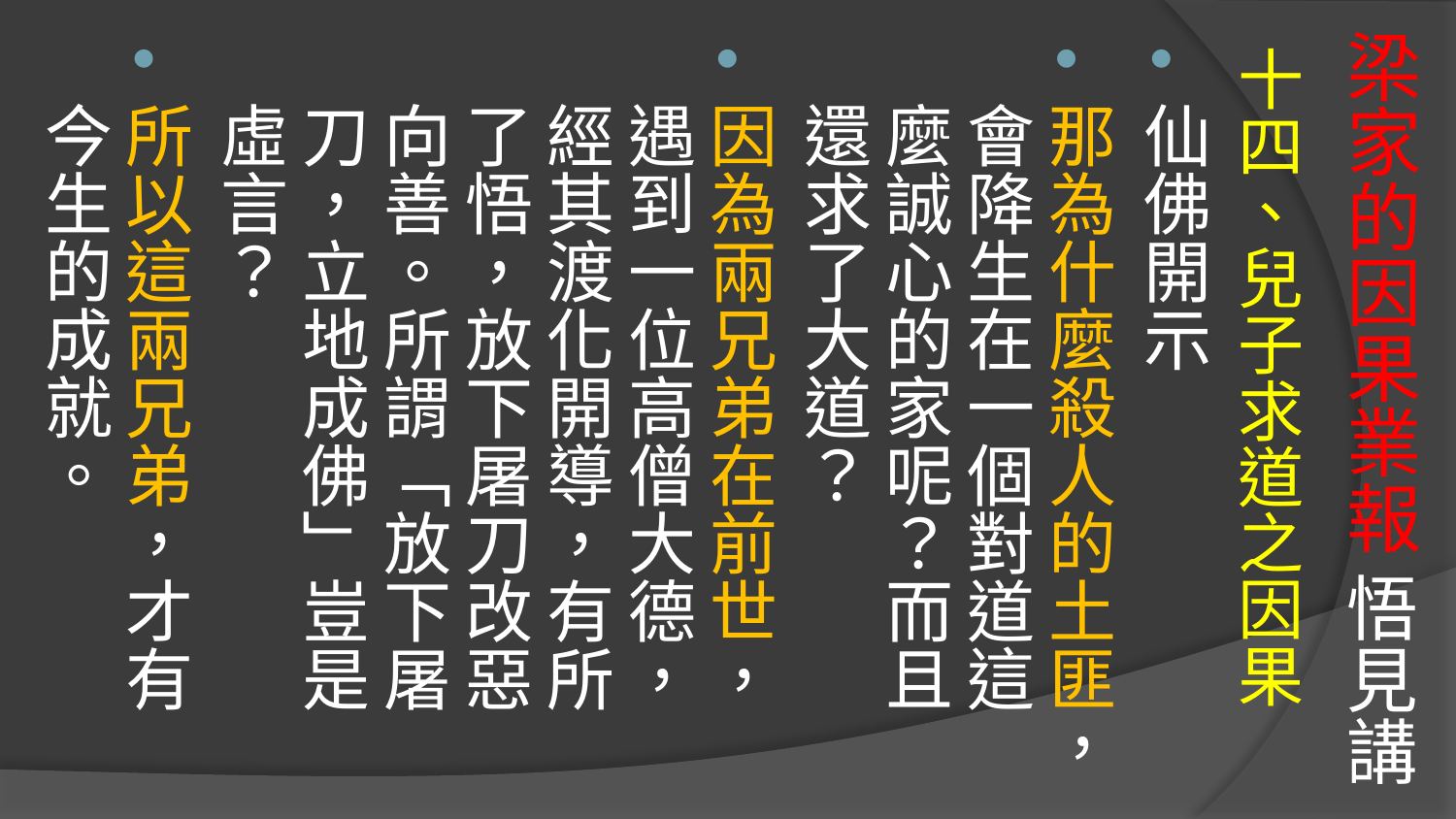

# 梁家的因果業報 悟見講
十四、兒子求道之因果
仙佛開示
那為什麼殺人的土匪，會降生在一個對道這麼誠心的家呢？而且還求了大道？
因為兩兄弟在前世，遇到一位高僧大德，經其渡化開導，有所了悟，放下屠刀改惡向善。所謂「放下屠刀，立地成佛」豈是虛言？
所以這兩兄弟，才有今生的成就。